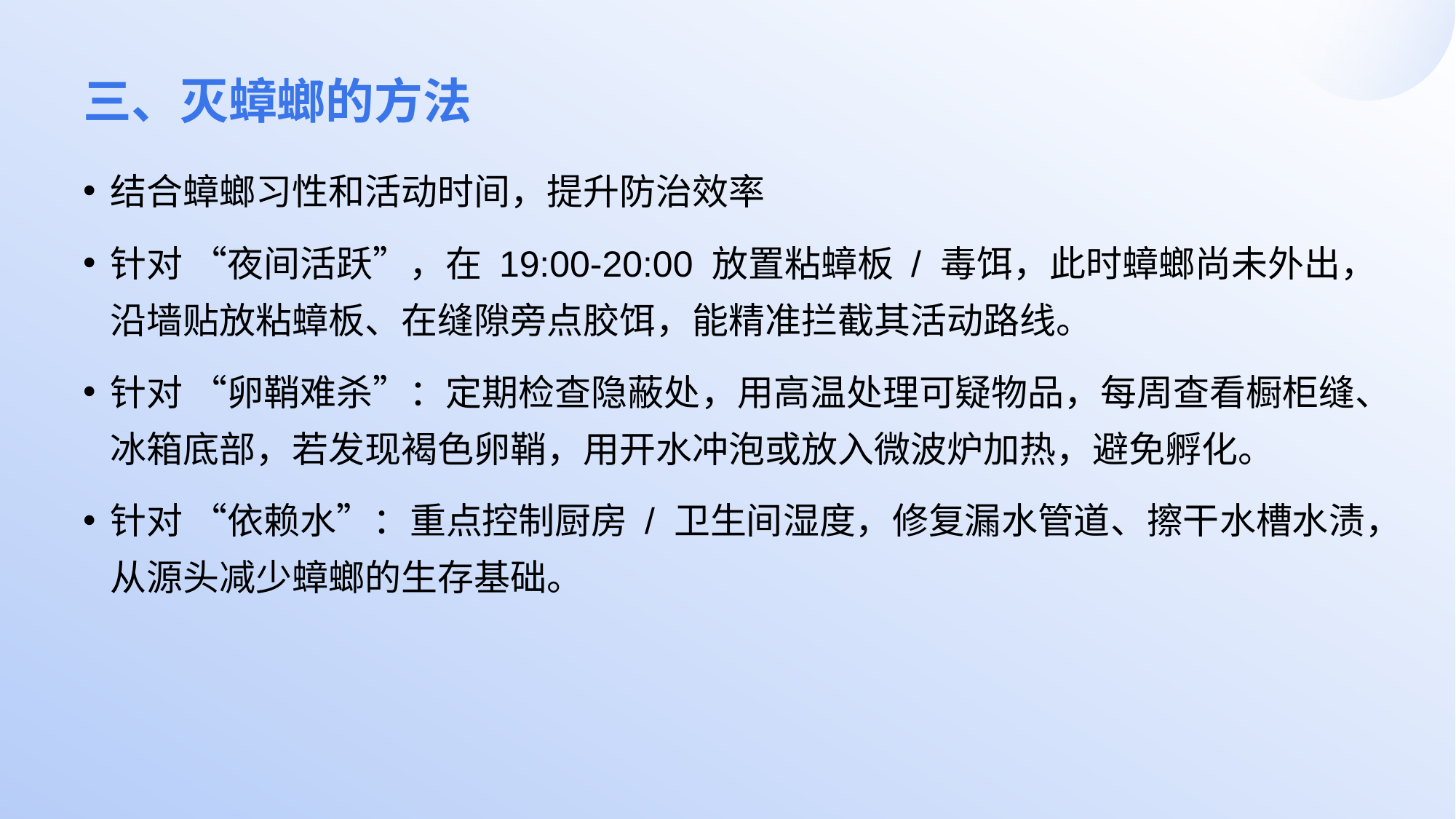

# 三、灭蟑螂的方法
结合蟑螂习性和活动时间，提升防治效率
针对 “夜间活跃”，在 19:00-20:00 放置粘蟑板 / 毒饵，此时蟑螂尚未外出，沿墙贴放粘蟑板、在缝隙旁点胶饵，能精准拦截其活动路线。
针对 “卵鞘难杀”：定期检查隐蔽处，用高温处理可疑物品，每周查看橱柜缝、冰箱底部，若发现褐色卵鞘，用开水冲泡或放入微波炉加热，避免孵化。
针对 “依赖水”：重点控制厨房 / 卫生间湿度，修复漏水管道、擦干水槽水渍，从源头减少蟑螂的生存基础。